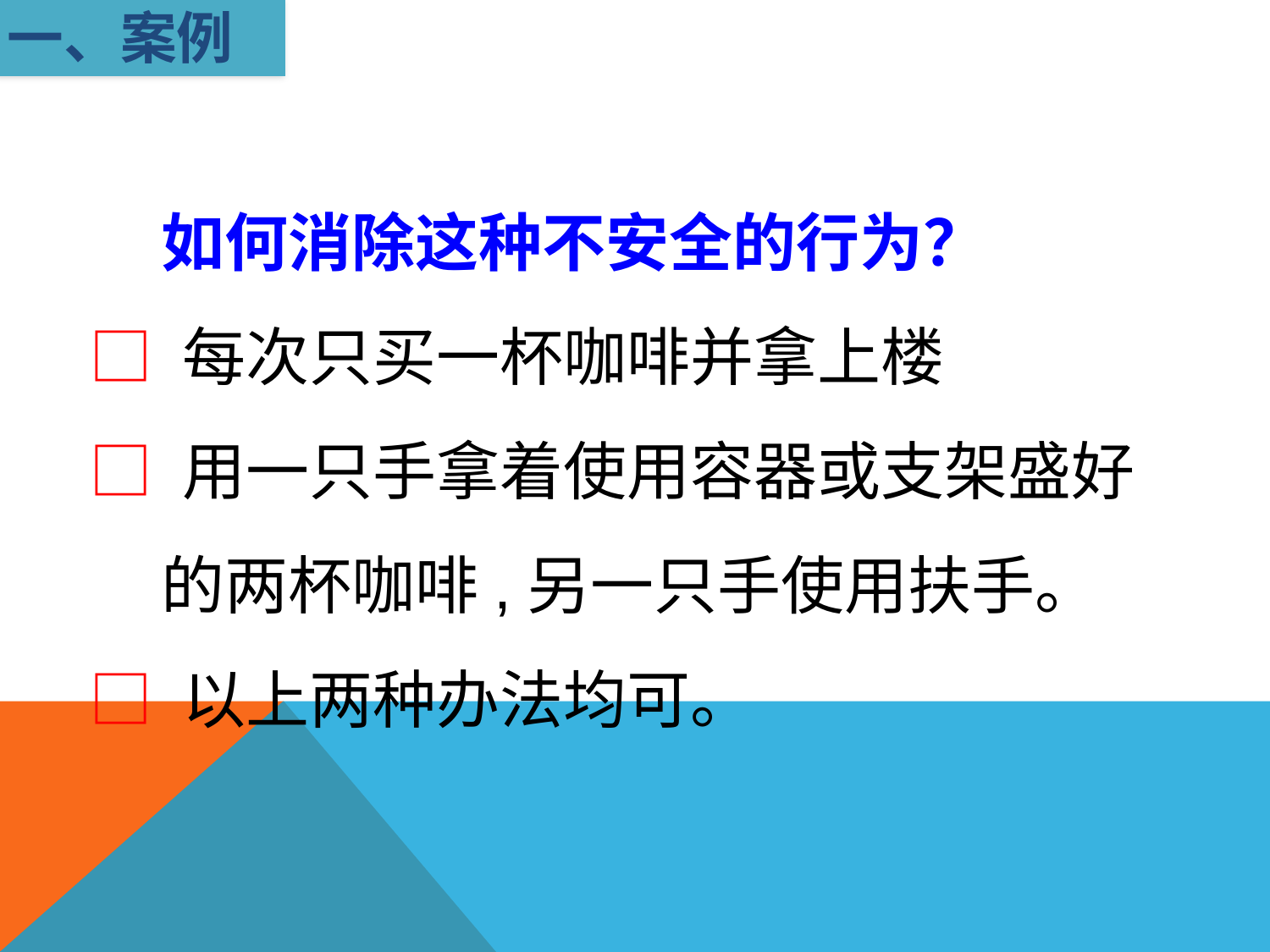

一、案例

    如何消除这种不安全的行为？
□ 每次只买一杯咖啡并拿上楼
□ 用一只手拿着使用容器或支架盛好
    的两杯咖啡,另一只手使用扶手。
□ 以上两种办法均可。